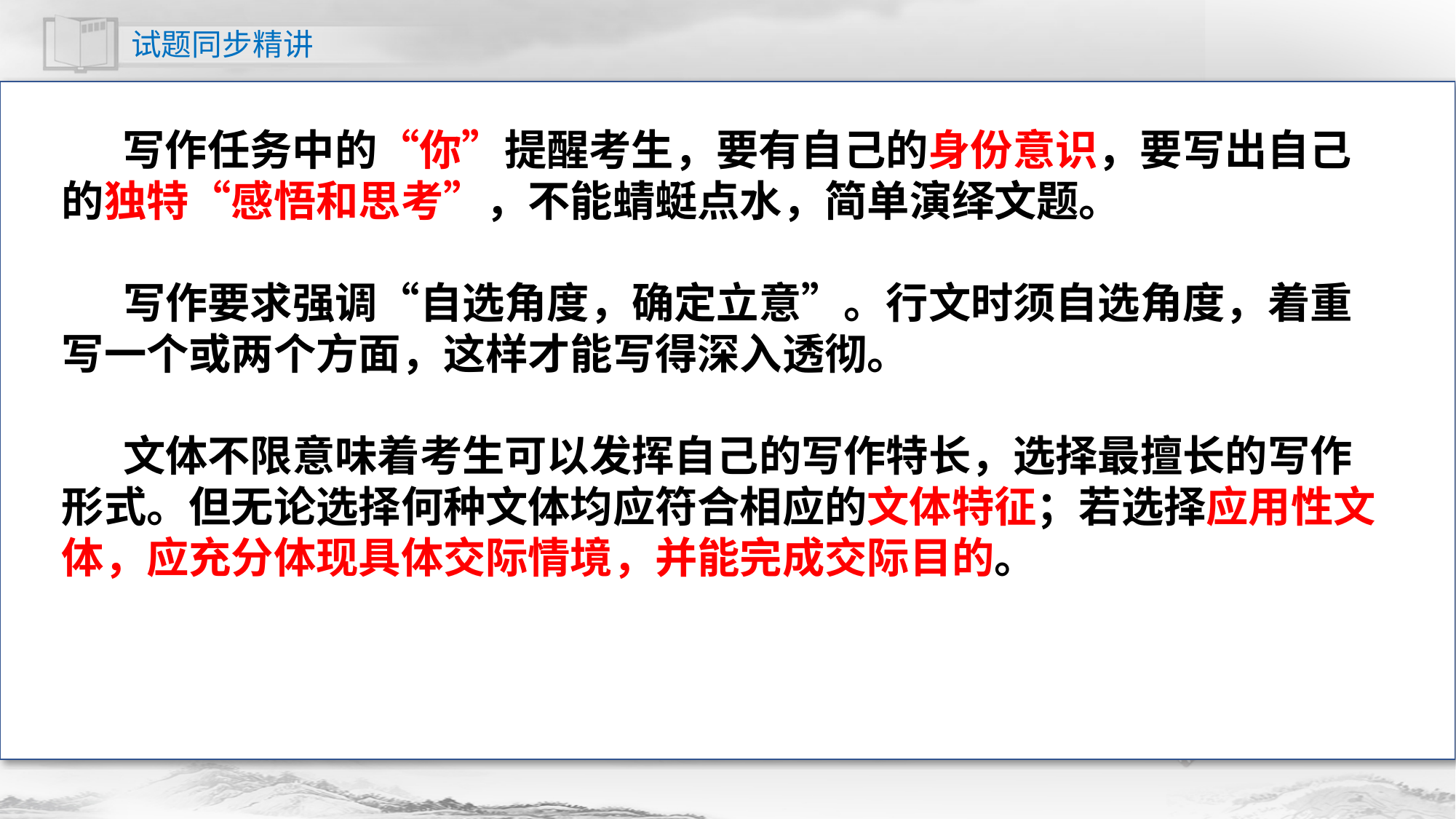

写作任务中的“你”提醒考生，要有自己的身份意识，要写出自己的独特“感悟和思考”，不能蜻蜓点水，简单演绎文题。

  写作要求强调“自选角度，确定立意”。行文时须自选角度，着重写一个或两个方面，这样才能写得深入透彻。

  文体不限意味着考生可以发挥自己的写作特长，选择最擅长的写作形式。但无论选择何种文体均应符合相应的文体特征；若选择应用性文体，应充分体现具体交际情境，并能完成交际目的。